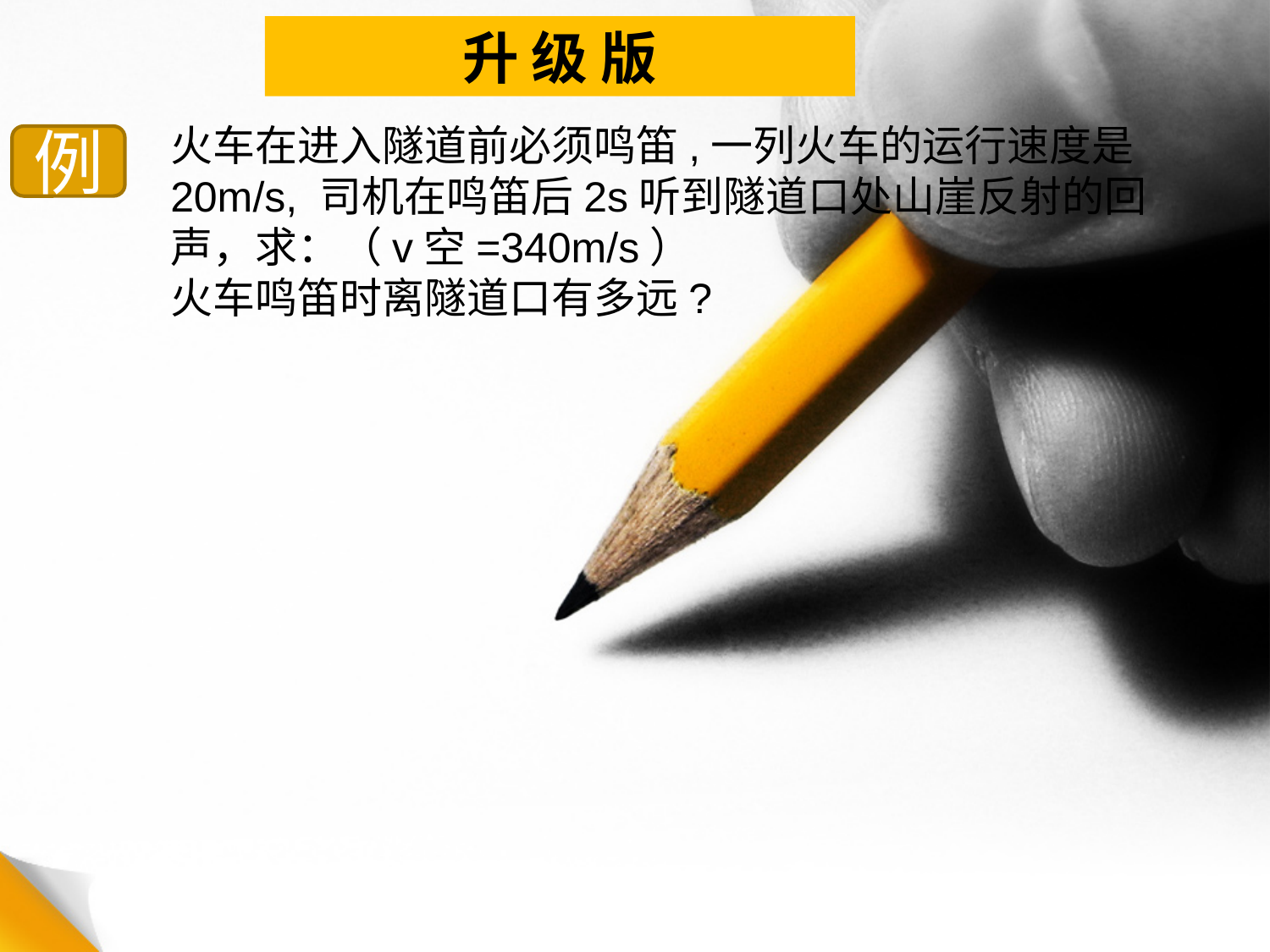

升 级 版
火车在进入隧道前必须鸣笛,一列火车的运行速度是20m/s, 司机在鸣笛后2s听到隧道口处山崖反射的回声，求：（v空=340m/s）
火车鸣笛时离隧道口有多远?
例